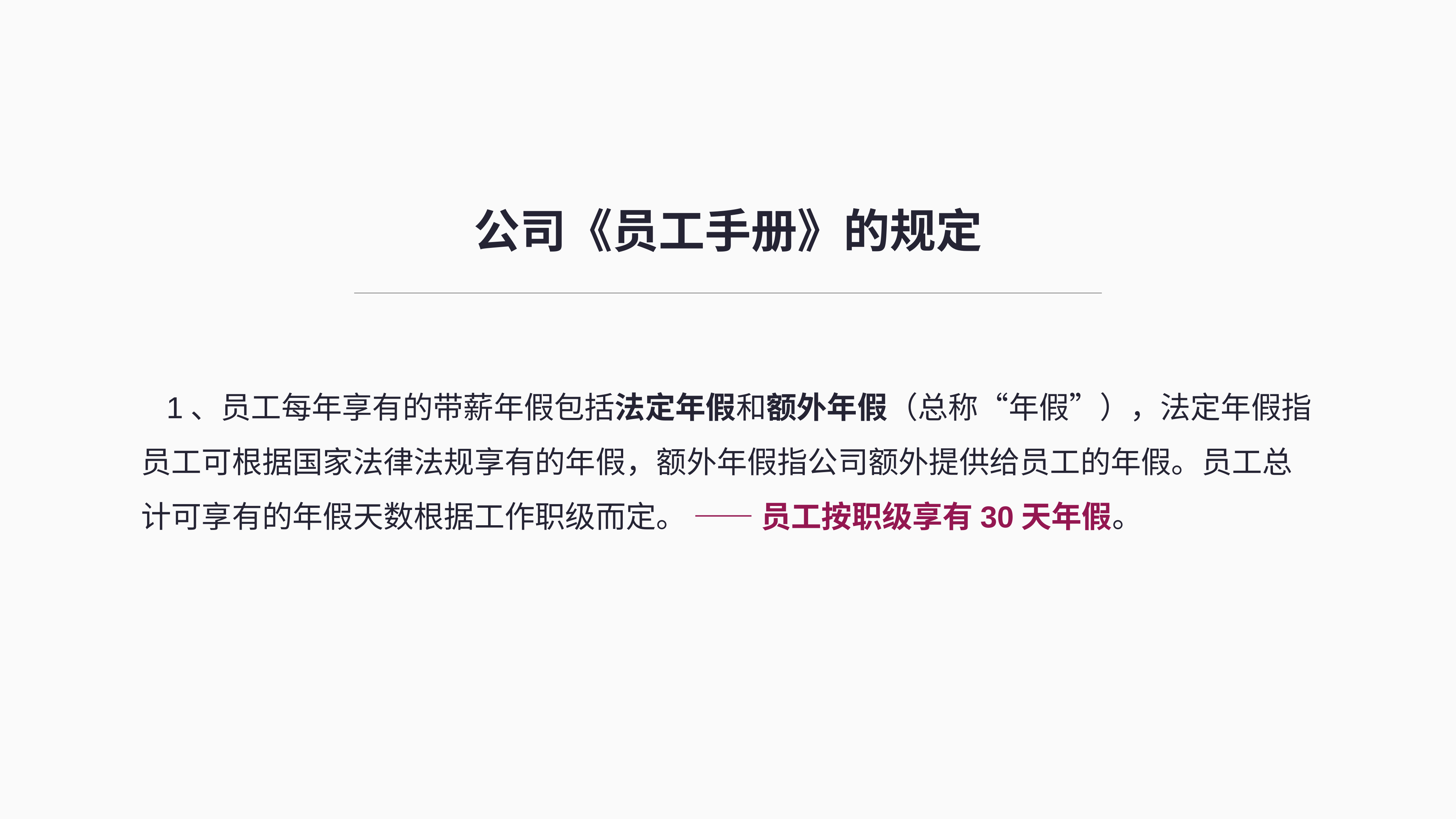

公司《员工手册》的规定

   1、员工每年享有的带薪年假包括法定年假和额外年假（总称“年假”），法定年假指员工可根据国家法律法规享有的年假，额外年假指公司额外提供给员工的年假。员工总计可享有的年假天数根据工作职级而定。 —— 员工按职级享有30天年假。